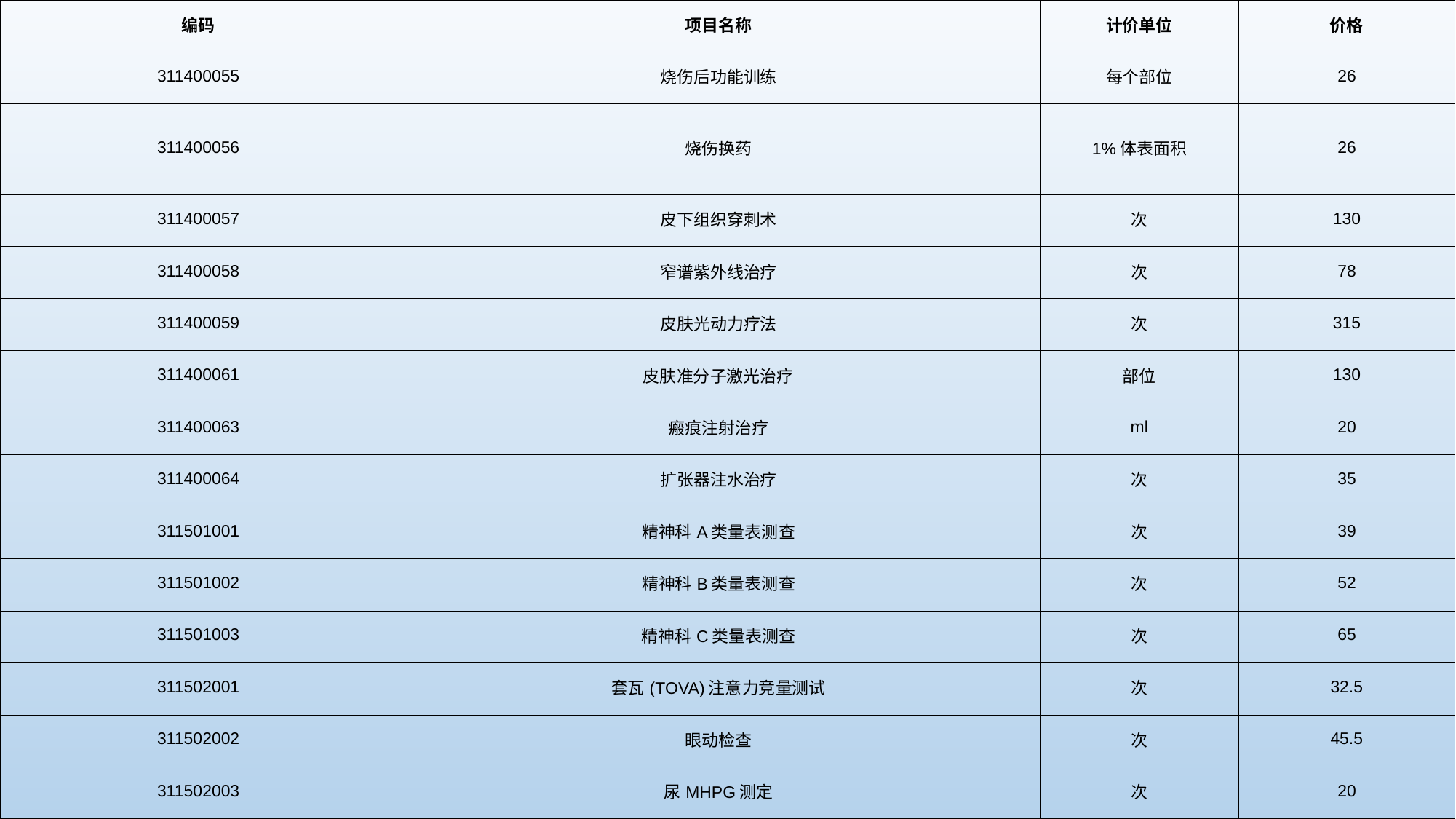

| 编码 | 项目名称 | 计价单位 | 价格 |
| --- | --- | --- | --- |
| 311400055 | 烧伤后功能训练 | 每个部位 | 26 |
| 311400056 | 烧伤换药 | 1%体表面积 | 26 |
| 311400057 | 皮下组织穿刺术 | 次 | 130 |
| 311400058 | 窄谱紫外线治疗 | 次 | 78 |
| 311400059 | 皮肤光动力疗法 | 次 | 315 |
| 311400061 | 皮肤准分子激光治疗 | 部位 | 130 |
| 311400063 | 瘢痕注射治疗 | ml | 20 |
| 311400064 | 扩张器注水治疗 | 次 | 35 |
| 311501001 | 精神科A类量表测查 | 次 | 39 |
| 311501002 | 精神科B类量表测查 | 次 | 52 |
| 311501003 | 精神科C类量表测查 | 次 | 65 |
| 311502001 | 套瓦(TOVA)注意力竞量测试 | 次 | 32.5 |
| 311502002 | 眼动检查 | 次 | 45.5 |
| 311502003 | 尿MHPG测定 | 次 | 20 |